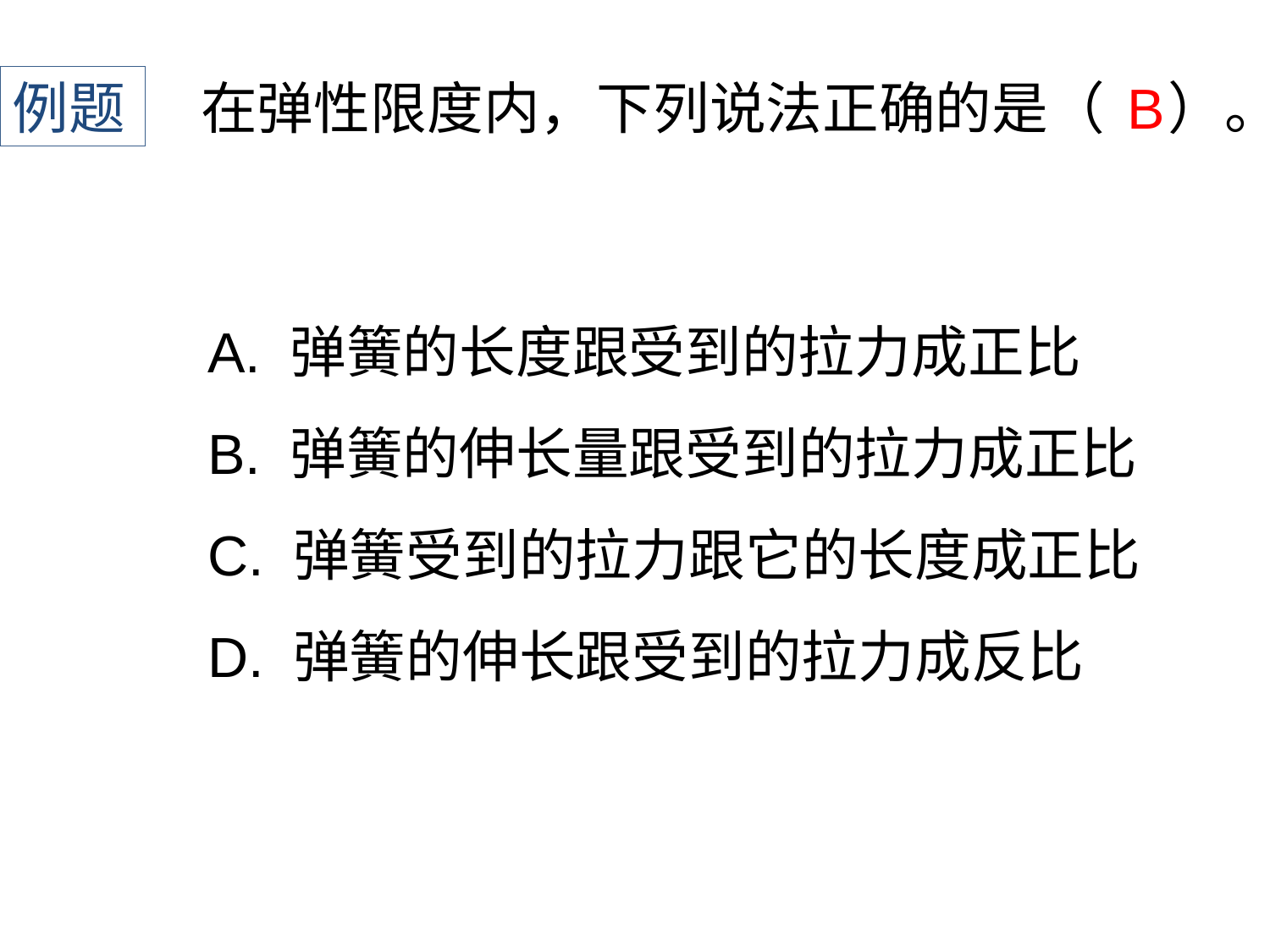

例题
﻿﻿在弹性限度内，下列说法正确的是（     ）。
B
A. 弹簧的长度跟受到的拉力成正比
B. 弹簧的伸长量跟受到的拉力成正比
C. 弹簧受到的拉力跟它的长度成正比
D. 弹簧的伸长跟受到的拉力成反比